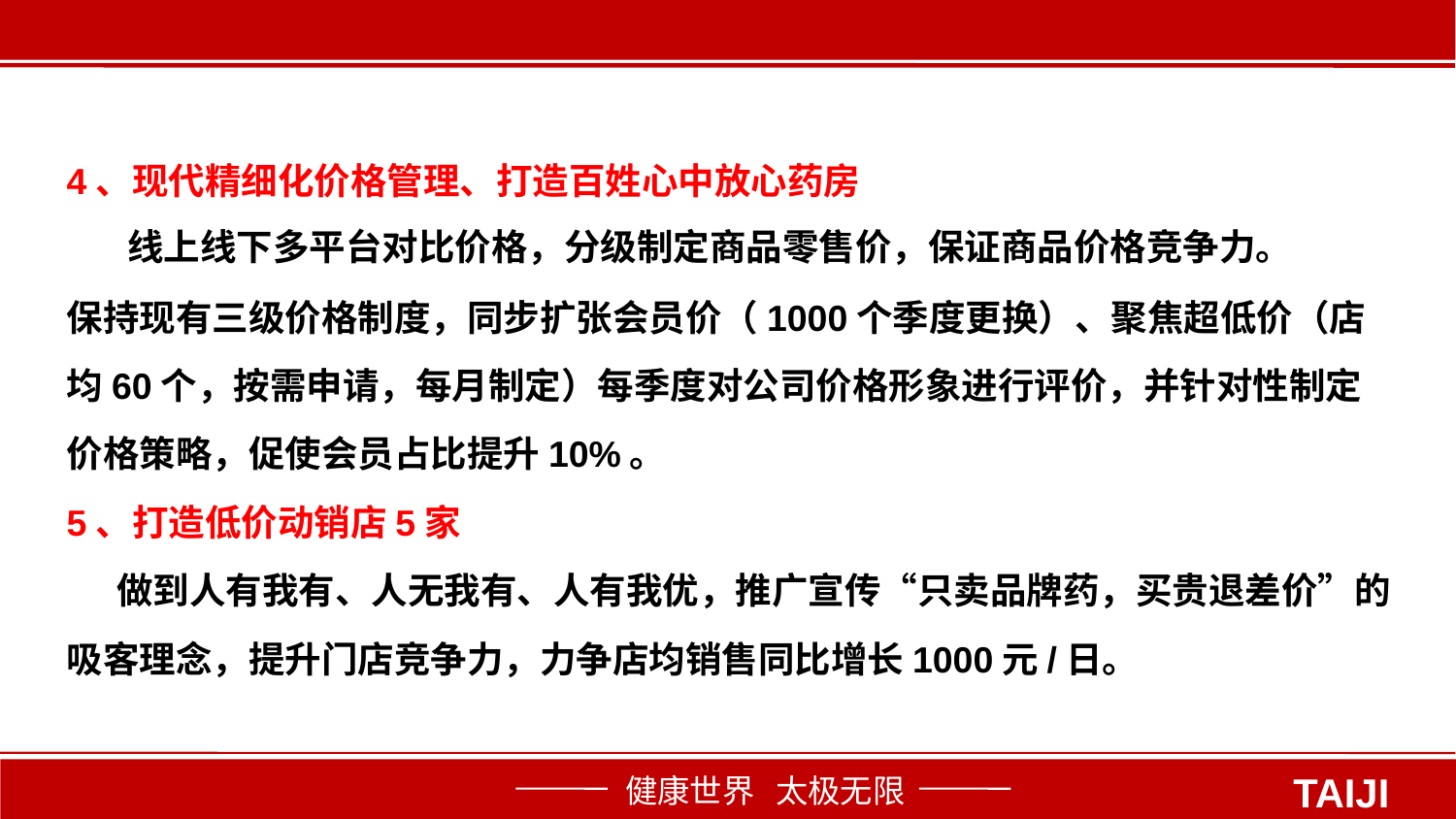

4、现代精细化价格管理、打造百姓心中放心药房
     线上线下多平台对比价格，分级制定商品零售价，保证商品价格竞争力。
保持现有三级价格制度，同步扩张会员价（1000个季度更换）、聚焦超低价（店均60个，按需申请，每月制定）每季度对公司价格形象进行评价，并针对性制定价格策略，促使会员占比提升10%。
5、打造低价动销店5家
     做到人有我有、人无我有、人有我优，推广宣传“只卖品牌药，买贵退差价”的吸客理念，提升门店竞争力，力争店均销售同比增长1000元/日。